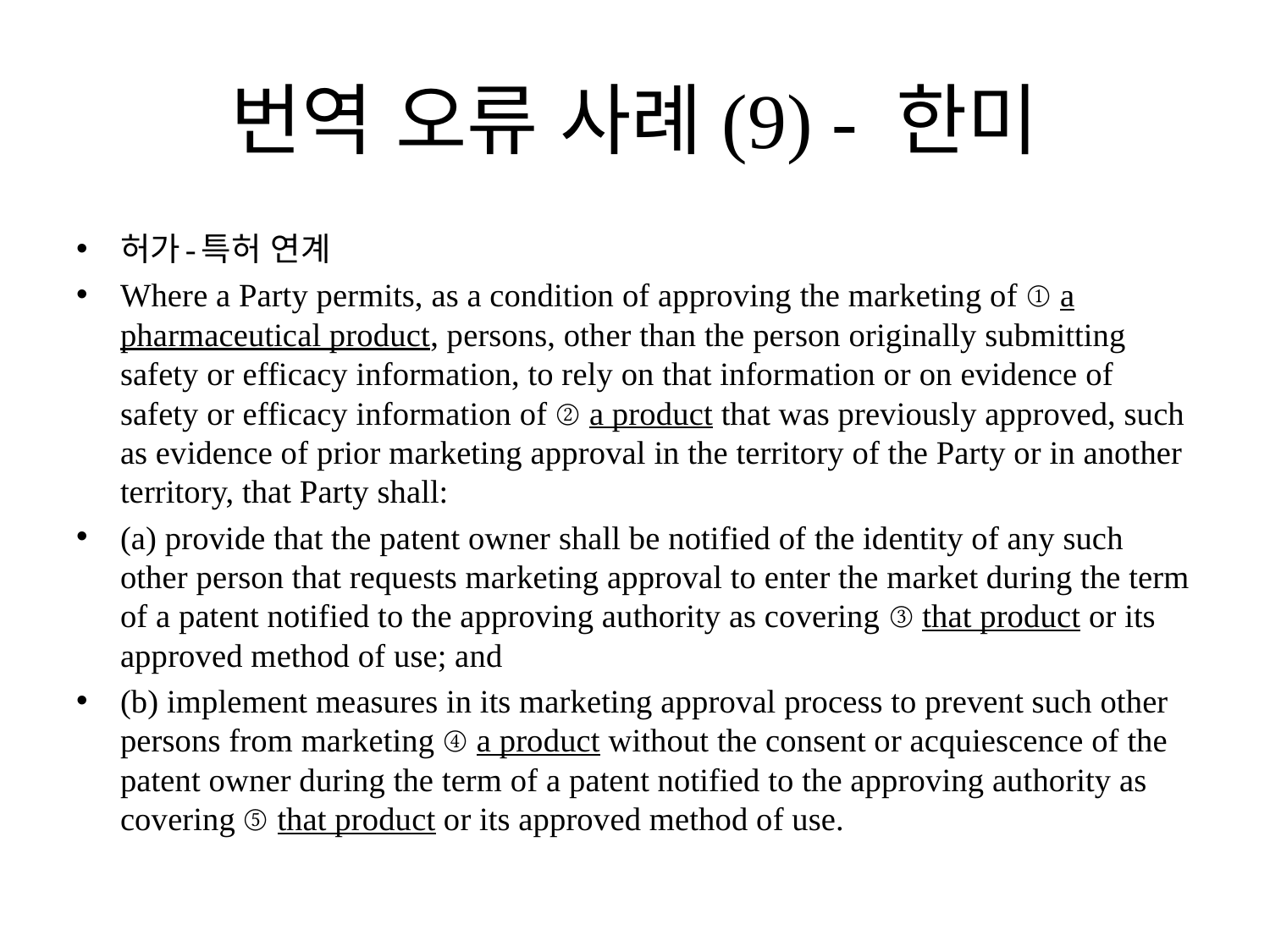

# 번역 오류 사례(9) - 한미
허가-특허 연계
Where a Party permits, as a condition of approving the marketing of ① a pharmaceutical product, persons, other than the person originally submitting safety or efficacy information, to rely on that information or on evidence of safety or efficacy information of ② a product that was previously approved, such as evidence of prior marketing approval in the territory of the Party or in another territory, that Party shall:
(a) provide that the patent owner shall be notified of the identity of any such other person that requests marketing approval to enter the market during the term of a patent notified to the approving authority as covering ③ that product or its approved method of use; and
(b) implement measures in its marketing approval process to prevent such other persons from marketing ④ a product without the consent or acquiescence of the patent owner during the term of a patent notified to the approving authority as covering ⑤ that product or its approved method of use.